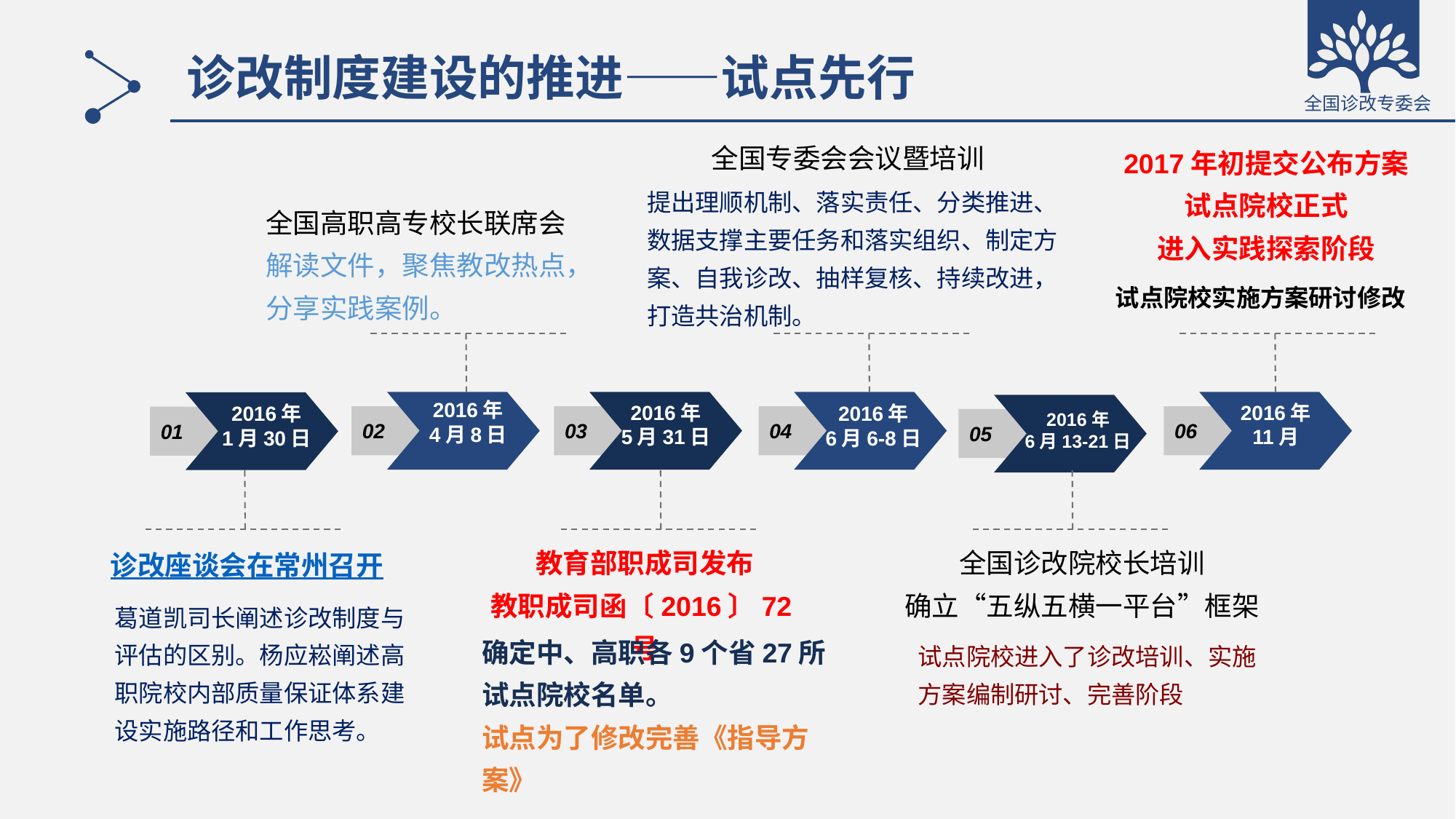

# 诊改制度建设的推进——试点先行
全国专委会会议暨培训
2017年初提交公布方案
试点院校正式
进入实践探索阶段
提出理顺机制、落实责任、分类推进、数据支撑主要任务和落实组织、制定方案、自我诊改、抽样复核、持续改进，打造共治机制。

全国高职高专校长联席会
解读文件，聚焦教改热点，分享实践案例。
试点院校实施方案研讨修改

2016年
4月8日

01
2016年
5月31日
2016年
11月

2016年
6月6-8日
2016年
1月30日
2016年
6月13-21日
06
03
04
02
05

教育部职成司发布
教职成司函〔2016〕72号
全国诊改院校长培训
确立“五纵五横一平台”框架
诊改座谈会在常州召开
葛道凯司长阐述诊改制度与评估的区别。杨应崧阐述高职院校内部质量保证体系建设实施路径和工作思考。
确定中、高职各9个省27所试点院校名单。
试点为了修改完善《指导方案》
试点院校进入了诊改培训、实施方案编制研讨、完善阶段